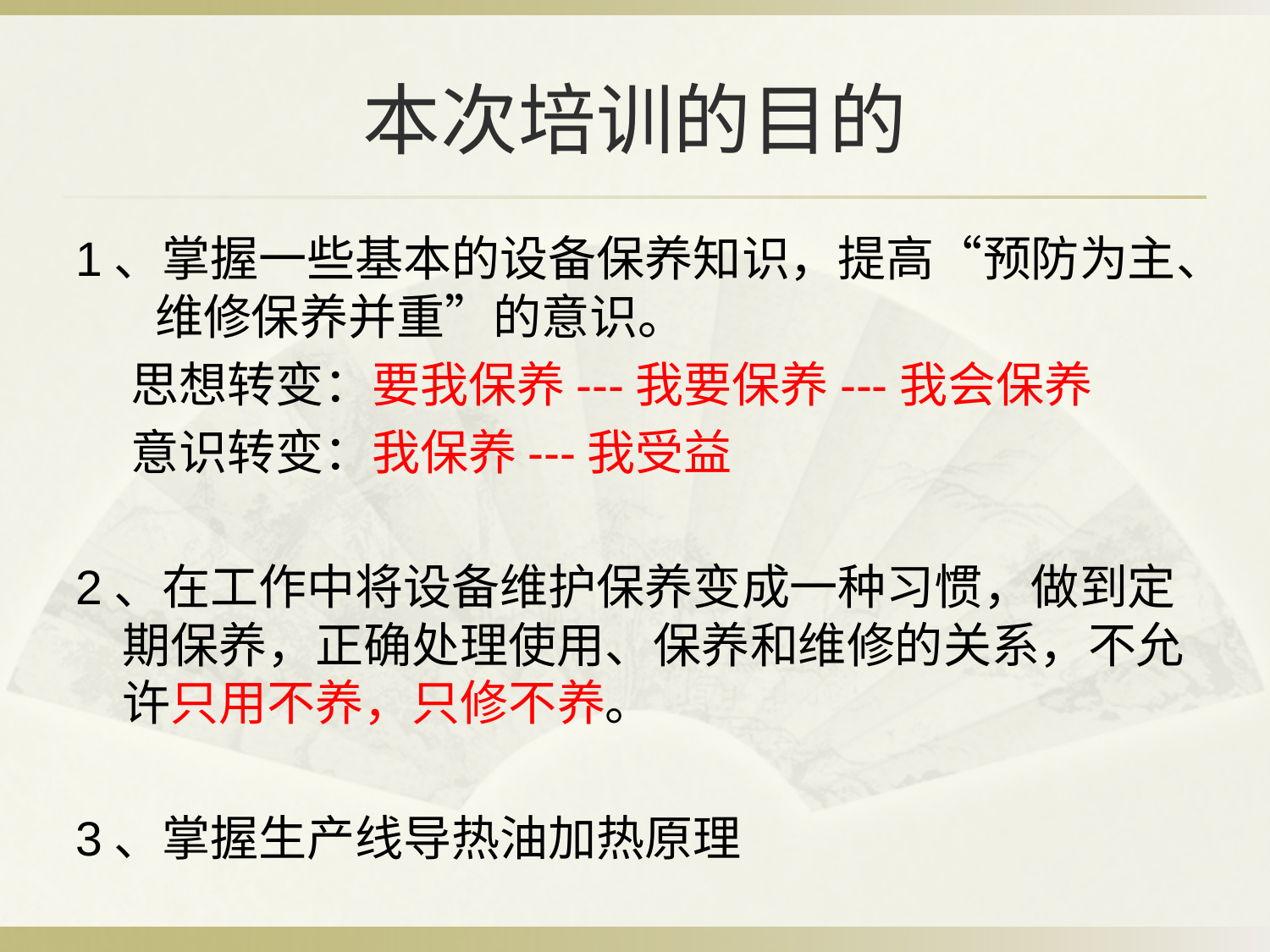

# 本次培训的目的
1、掌握一些基本的设备保养知识，提高“预防为主、   维修保养并重”的意识。
    思想转变：要我保养---我要保养---我会保养
    意识转变：我保养---我受益

2、在工作中将设备维护保养变成一种习惯，做到定  期保养，正确处理使用、保养和维修的关系，不允许只用不养，只修不养。

3、掌握生产线导热油加热原理